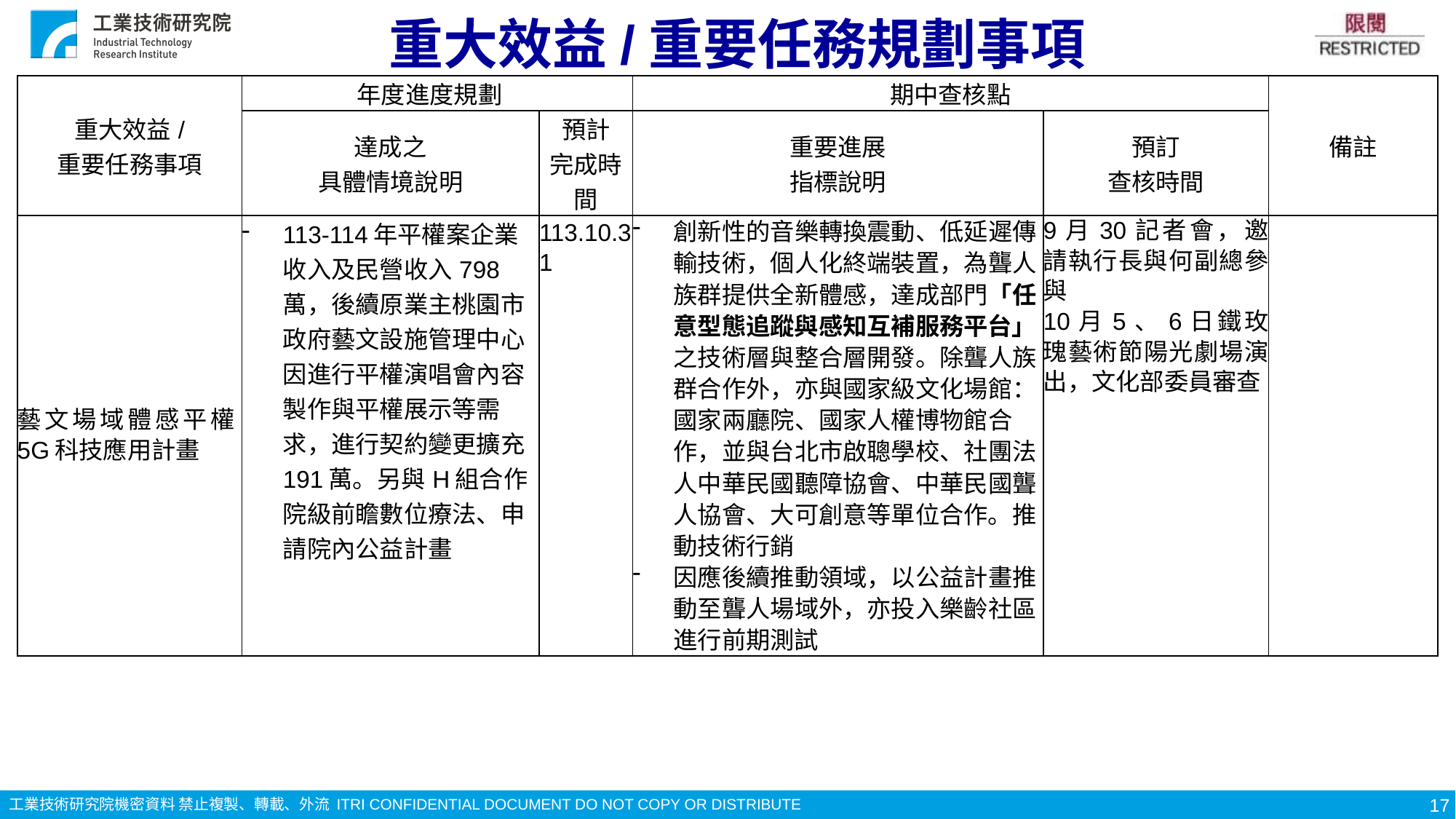

# 重大效益/重要任務規劃事項
| 重大效益/ 重要任務事項 | 年度進度規劃 |  | 期中查核點 |  | 備註 |
| --- | --- | --- | --- | --- | --- |
|  | 達成之 具體情境說明 | 預計 完成時間 | 重要進展 指標說明 | 預訂 查核時間 |  |
| 藝文場域體感平權5G科技應用計畫 | 113-114年平權案企業收入及民營收入798萬，後續原業主桃園市政府藝文設施管理中心因進行平權演唱會內容製作與平權展示等需求，進行契約變更擴充191萬。另與H組合作院級前瞻數位療法、申請院內公益計畫 | 113.10.31 | 創新性的音樂轉換震動、低延遲傳輸技術，個人化終端裝置，為聾人族群提供全新體感，達成部門「任意型態追蹤與感知互補服務平台」之技術層與整合層開發。除聾人族群合作外，亦與國家級文化場館：國家兩廳院、國家人權博物館合作，並與台北市啟聰學校、社團法人中華民國聽障協會、中華民國聾人協會、大可創意等單位合作。推動技術行銷 因應後續推動領域，以公益計畫推動至聾人場域外，亦投入樂齡社區進行前期測試 | 9月30記者會，邀請執行長與何副總參與 10月5、6日鐵玫瑰藝術節陽光劇場演出，文化部委員審查 |  |
17